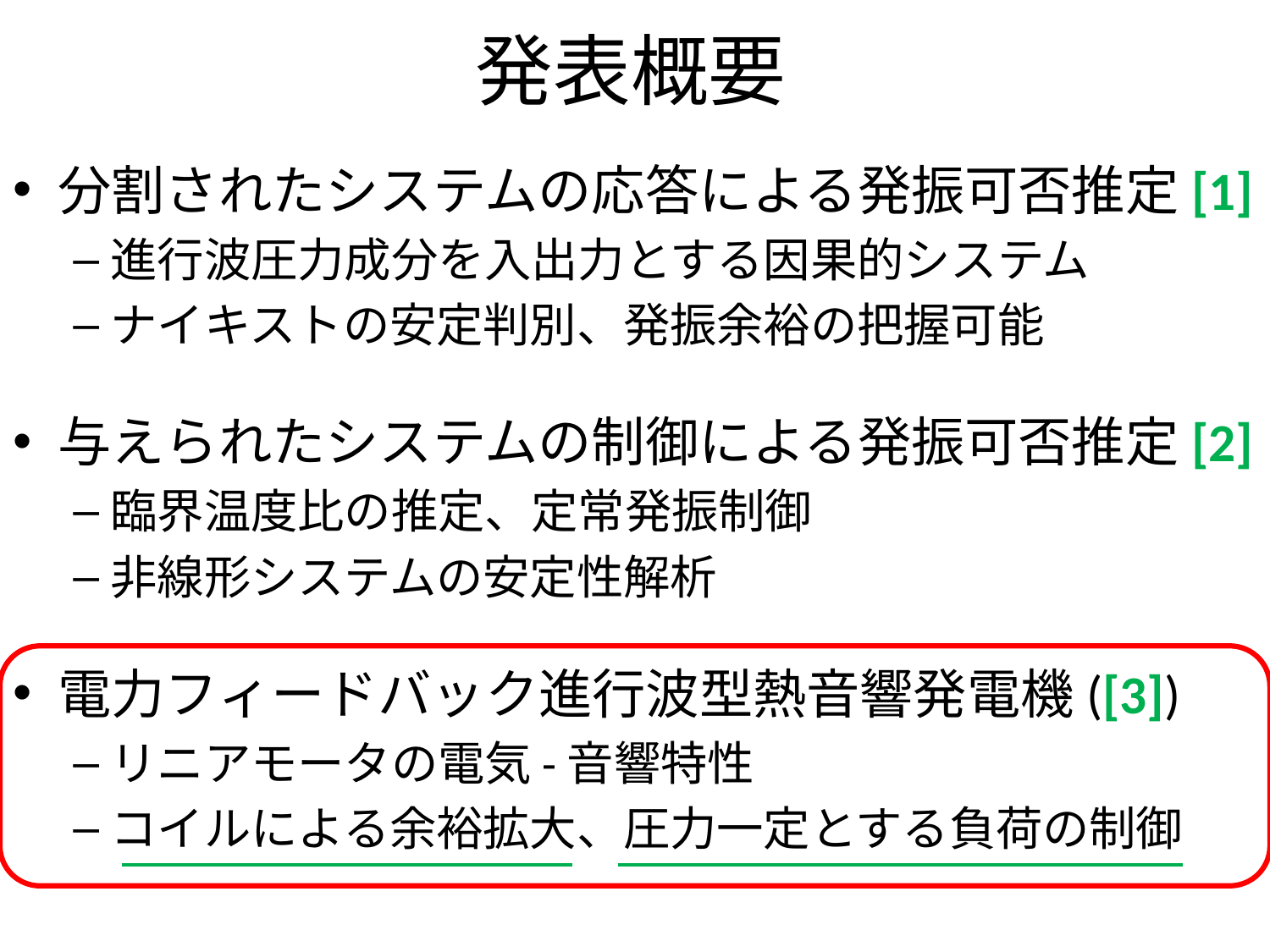

# 発表概要
分割されたシステムの応答による発振可否推定[1]
進行波圧力成分を入出力とする因果的システム
ナイキストの安定判別、発振余裕の把握可能

与えられたシステムの制御による発振可否推定[2]
臨界温度比の推定、定常発振制御
非線形システムの安定性解析

電力フィードバック進行波型熱音響発電機([3])
リニアモータの電気-音響特性
コイルによる余裕拡大、圧力一定とする負荷の制御